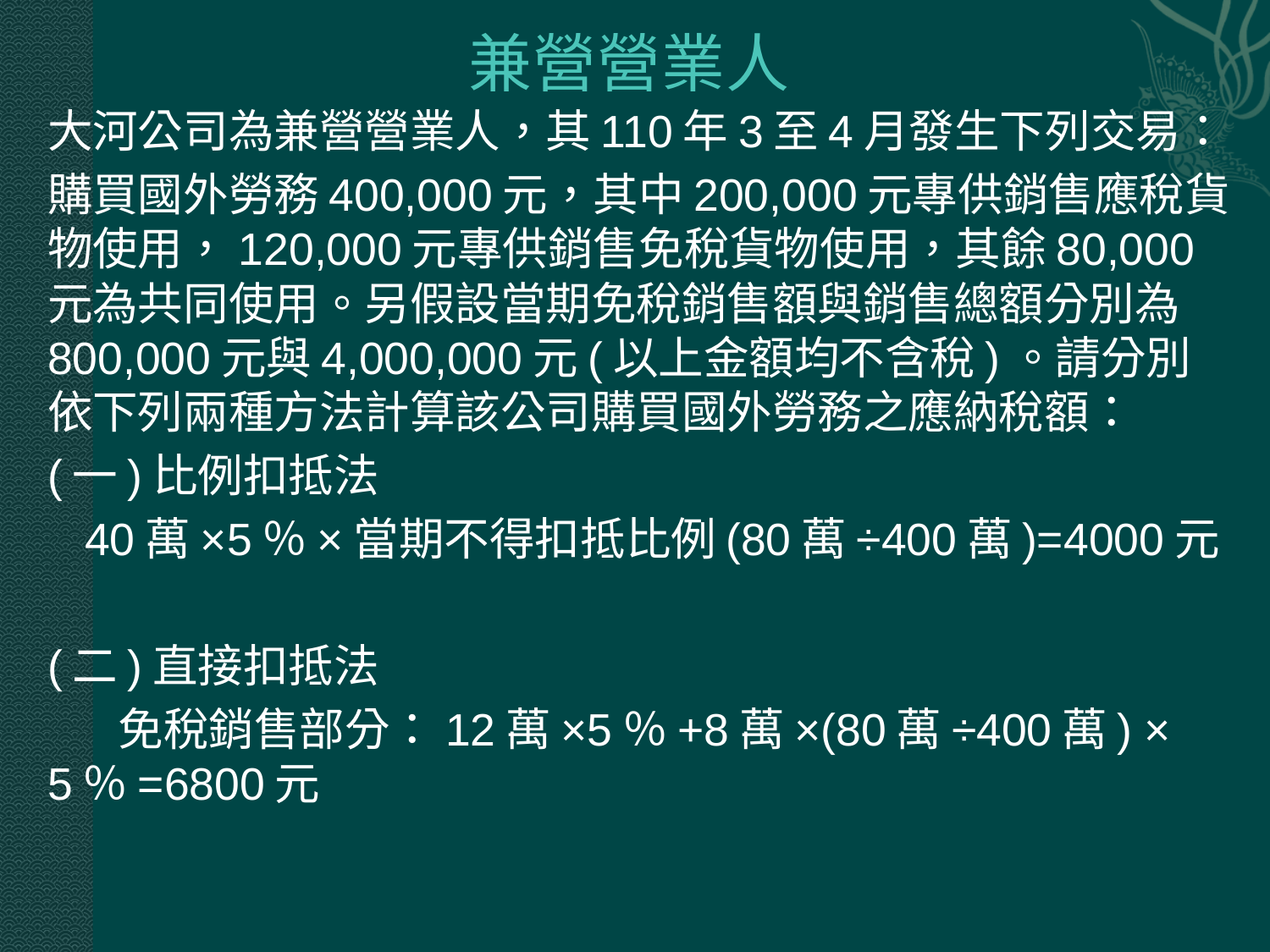

# 兼營營業人
大河公司為兼營營業人，其110年3至4月發生下列交易：
購買國外勞務400,000元，其中200,000元專供銷售應稅貨物使用，120,000元專供銷售免稅貨物使用，其餘80,000元為共同使用。另假設當期免稅銷售額與銷售總額分別為800,000元與4,000,000元(以上金額均不含稅)。請分別依下列兩種方法計算該公司購買國外勞務之應納稅額：
(一)比例扣抵法
   40萬×5％×當期不得扣抵比例(80萬÷400萬)=4000元

(二)直接扣抵法
      免稅銷售部分：12萬×5％+8萬×(80萬÷400萬) × 5％=6800元